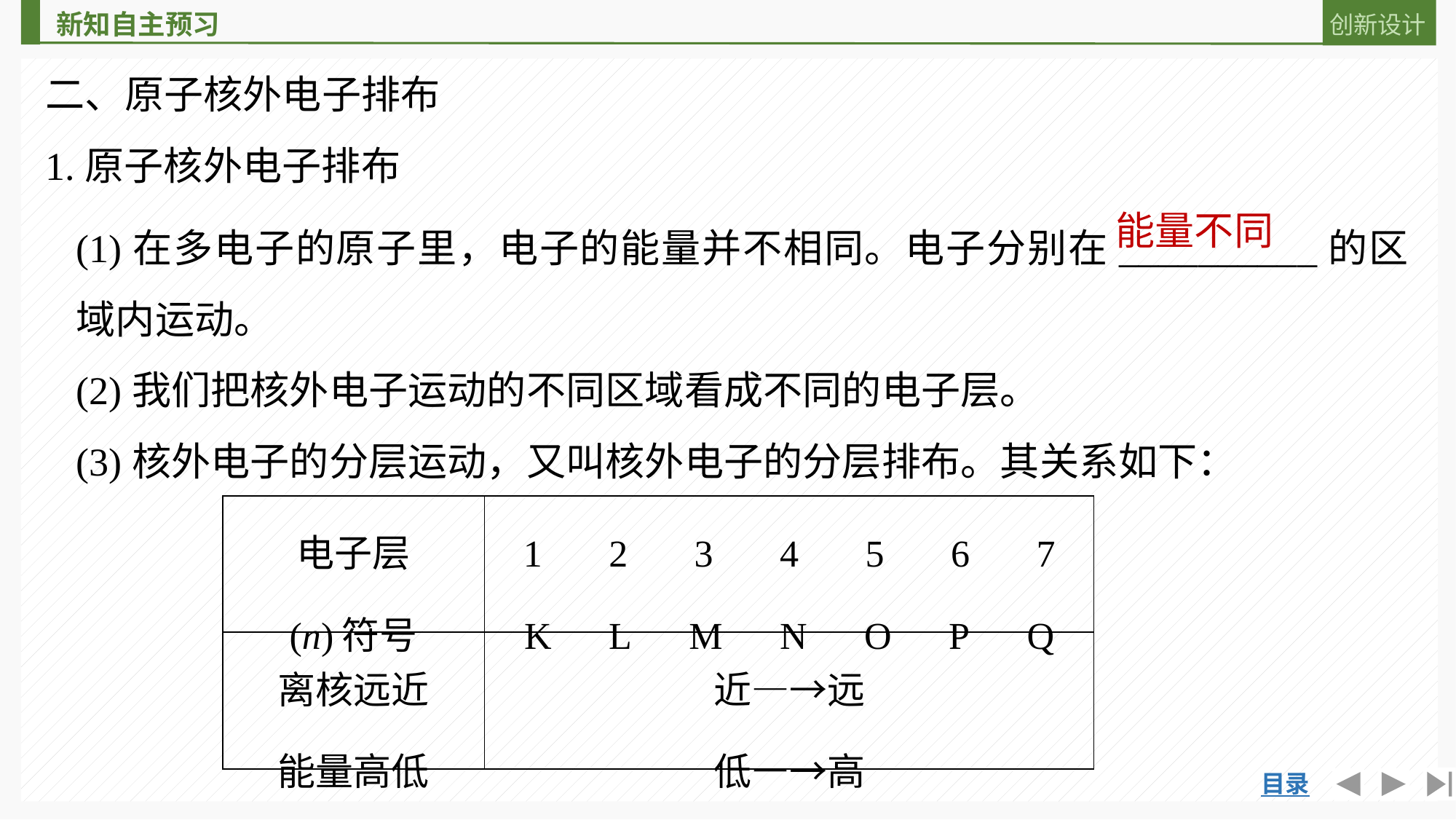

二、原子核外电子排布
1.原子核外电子排布
(1)在多电子的原子里，电子的能量并不相同。电子分别在__________的区域内运动。
(2)我们把核外电子运动的不同区域看成不同的电子层。
(3)核外电子的分层运动，又叫核外电子的分层排布。其关系如下：
能量不同
| 电子层 (n)符号 | 1 　2 　3 　4 　5 　6 　7 K　L　M　N　O　P　Q |
| --- | --- |
| 离核远近 能量高低 | 近―→远 低―→高 |